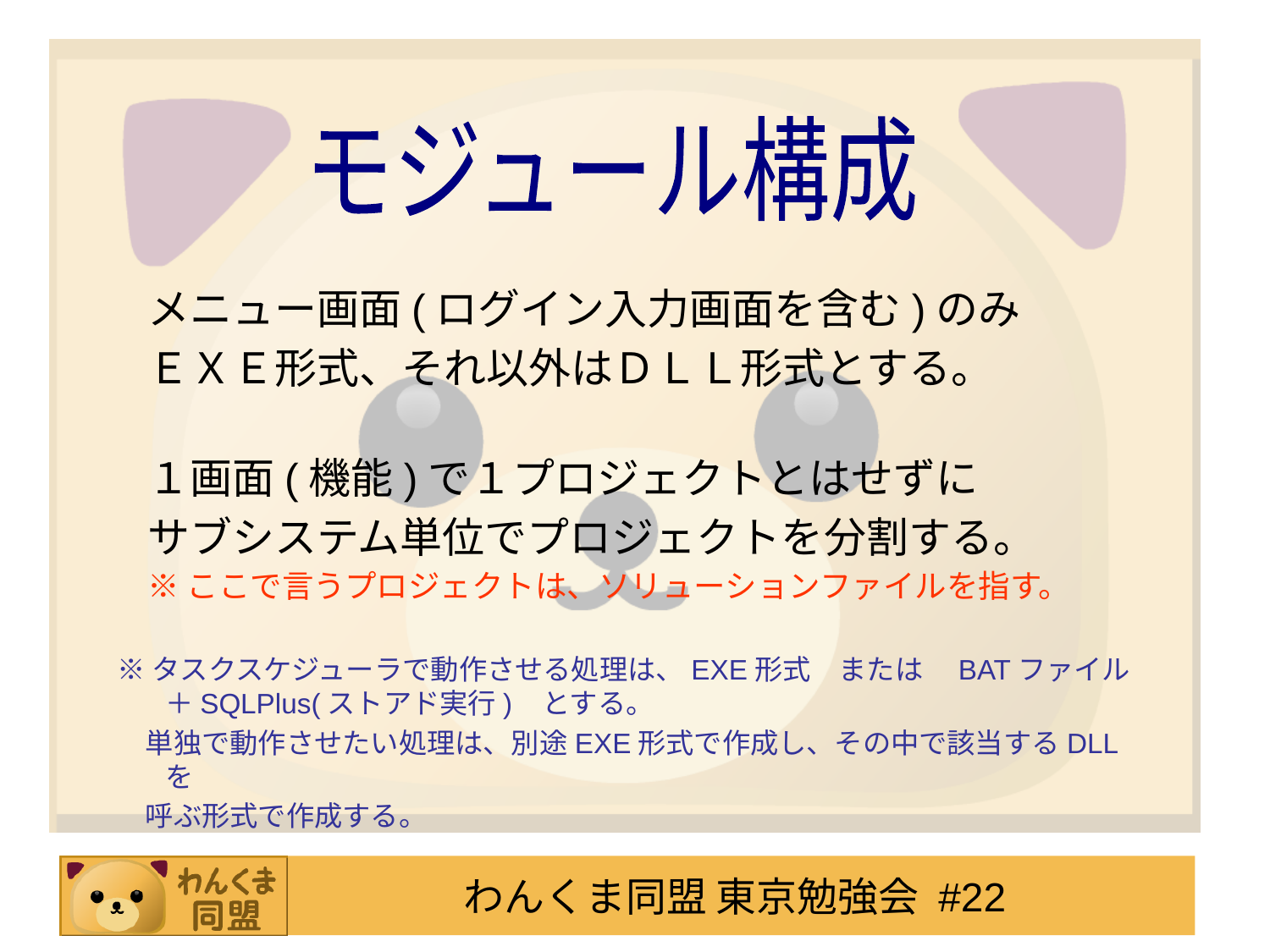

モジュール構成
メニュー画面(ログイン入力画面を含む)のみ
ＥＸＥ形式、それ以外はＤＬＬ形式とする。
１画面(機能)で１プロジェクトとはせずに
サブシステム単位でプロジェクトを分割する。
※ここで言うプロジェクトは、ソリューションファイルを指す。
※タスクスケジューラで動作させる処理は、EXE形式　または　BATファイル＋SQLPlus(ストアド実行)   とする。
　単独で動作させたい処理は、別途EXE形式で作成し、その中で該当するDLLを
　呼ぶ形式で作成する。